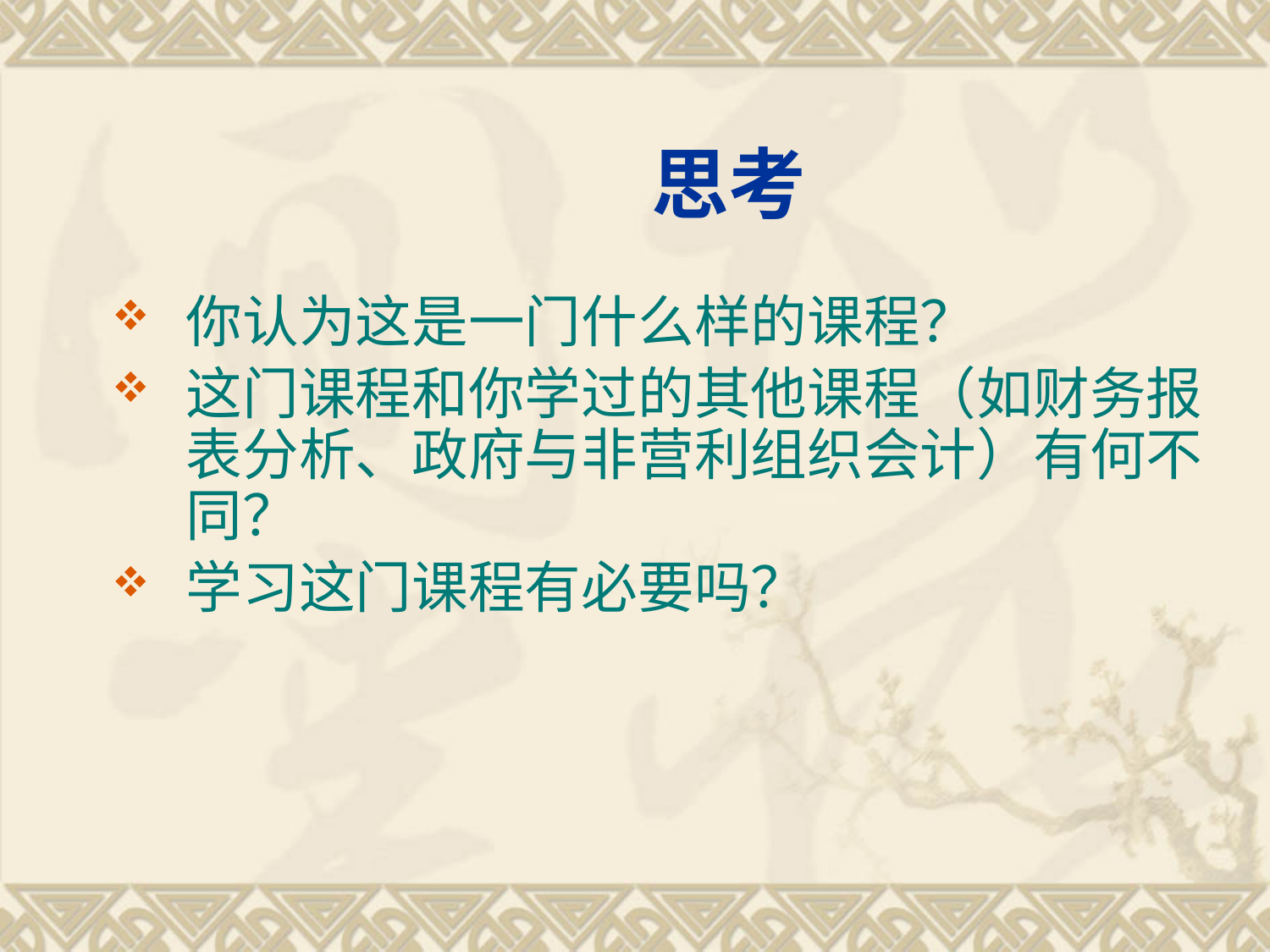

# 思考
你认为这是一门什么样的课程？
这门课程和你学过的其他课程（如财务报表分析、政府与非营利组织会计）有何不同？
学习这门课程有必要吗？